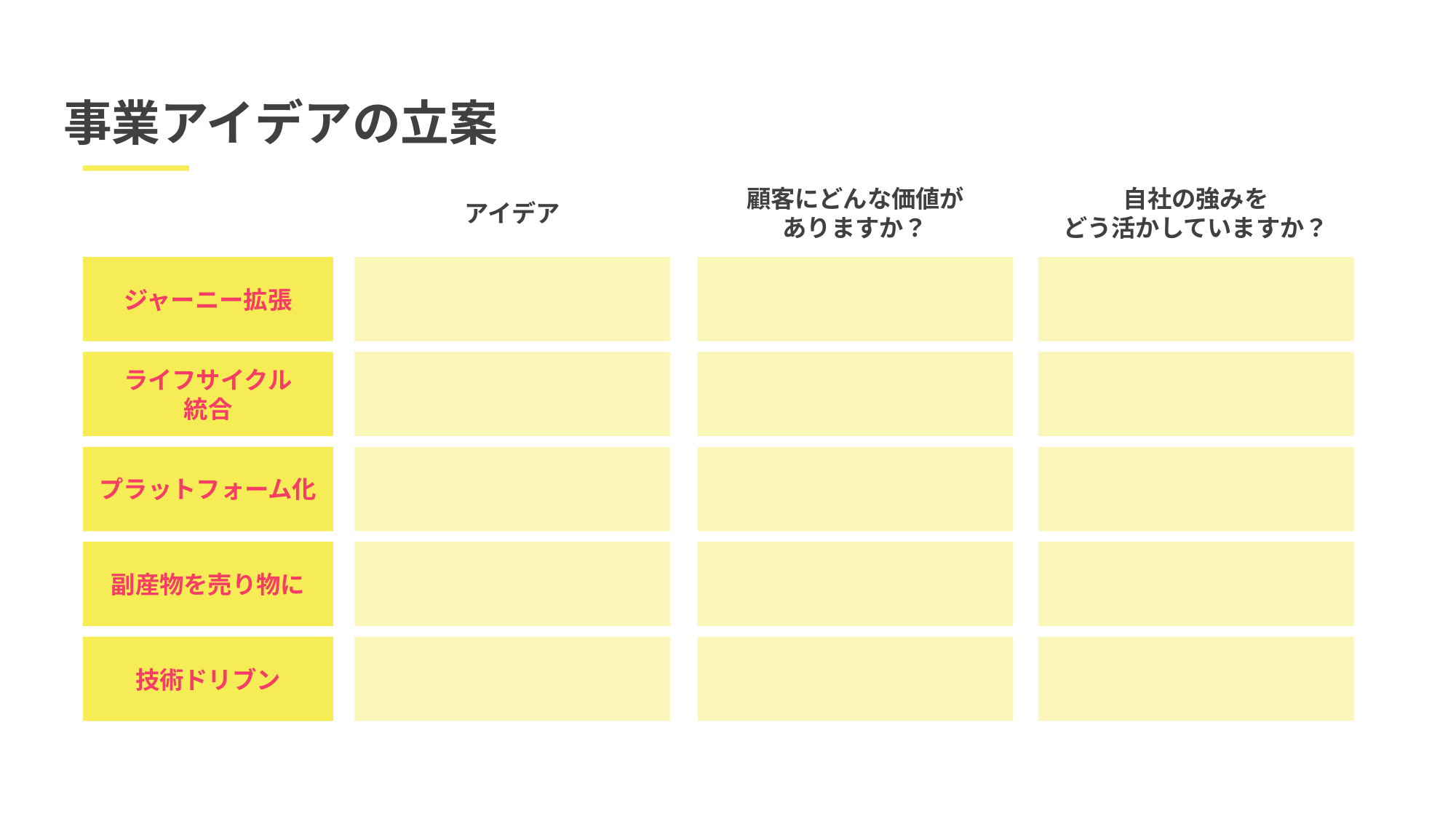

事業アイデアの立案

自社の強みを
どう活かしていますか？
顧客にどんな価値が
ありますか？
アイデア
ジャーニー拡張
ライフサイクル
統合
プラットフォーム化
副産物を売り物に
技術ドリブン